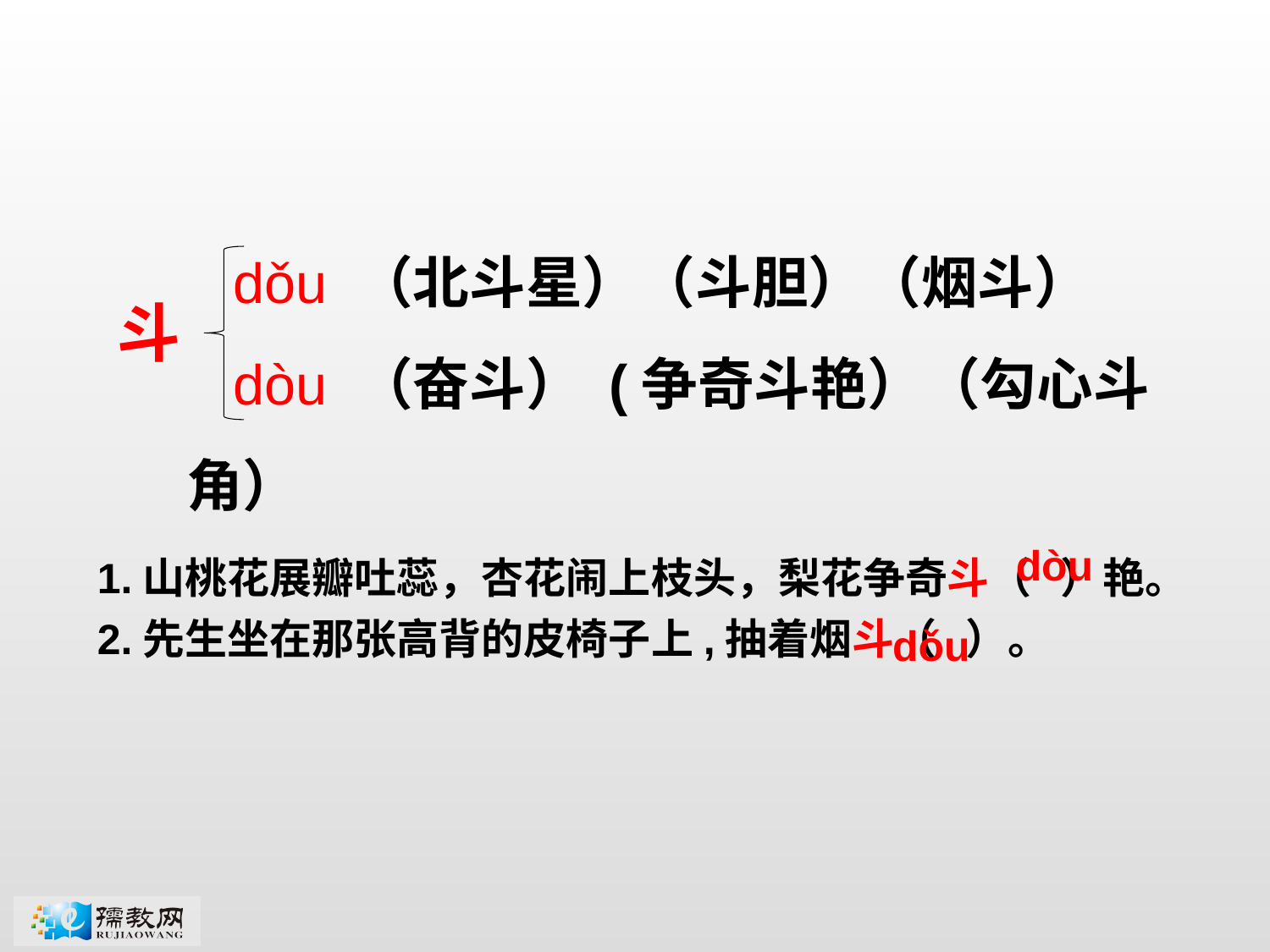

dǒu （北斗星）（斗胆）（烟斗）
   dòu （奋斗） (争奇斗艳）（勾心斗角）

斗
dòu
1.山桃花展瓣吐蕊，杏花闹上枝头，梨花争奇斗（   ）艳。
2.先生坐在那张高背的皮椅子上,抽着烟斗（   ）。
dǒu